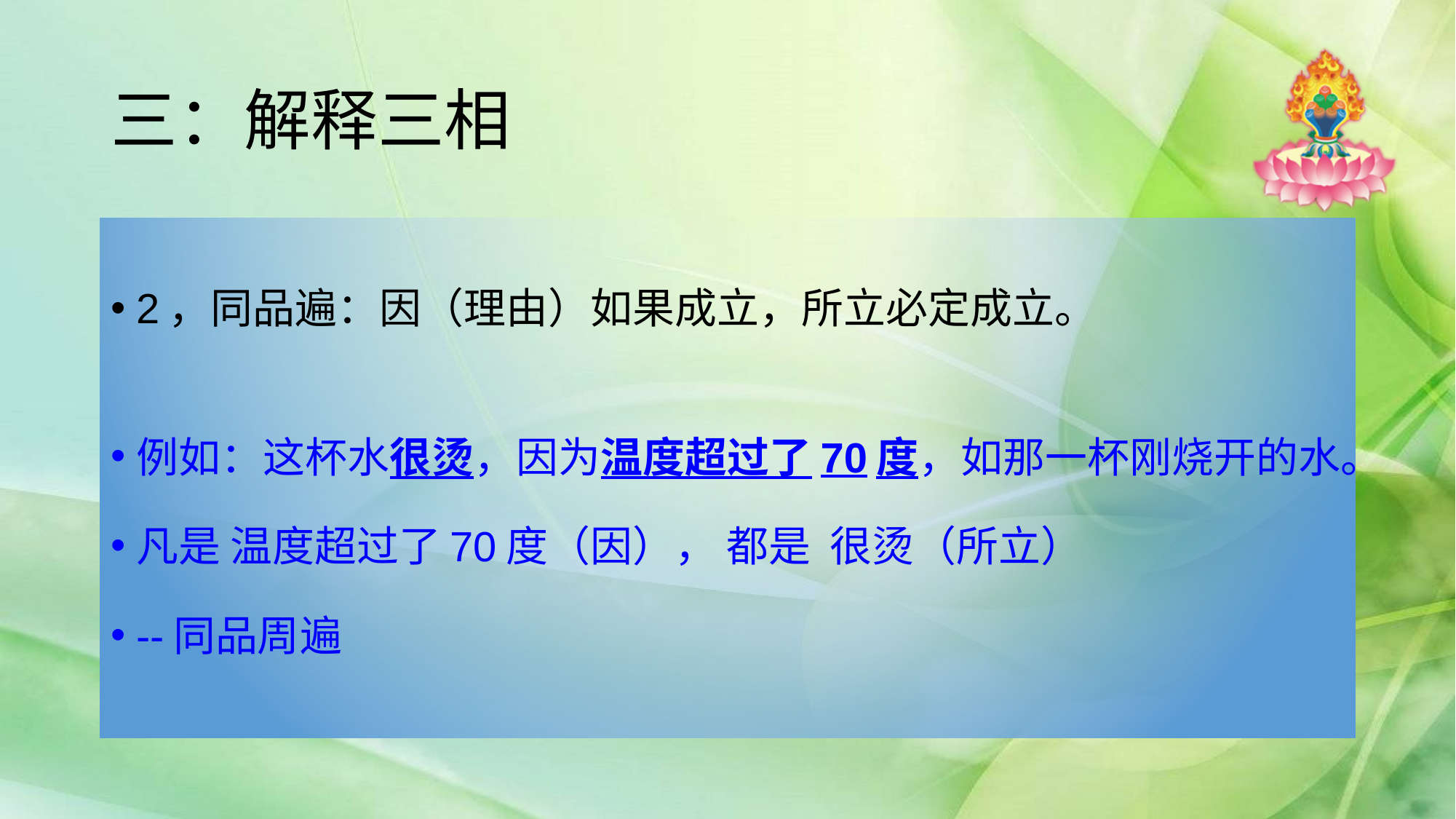

# 三：解释三相

2，同品遍：因（理由）如果成立，所立必定成立。

例如：这杯水很烫，因为温度超过了70度，如那一杯刚烧开的水。
凡是 温度超过了70度（因）， 都是  很烫（所立）
--同品周遍